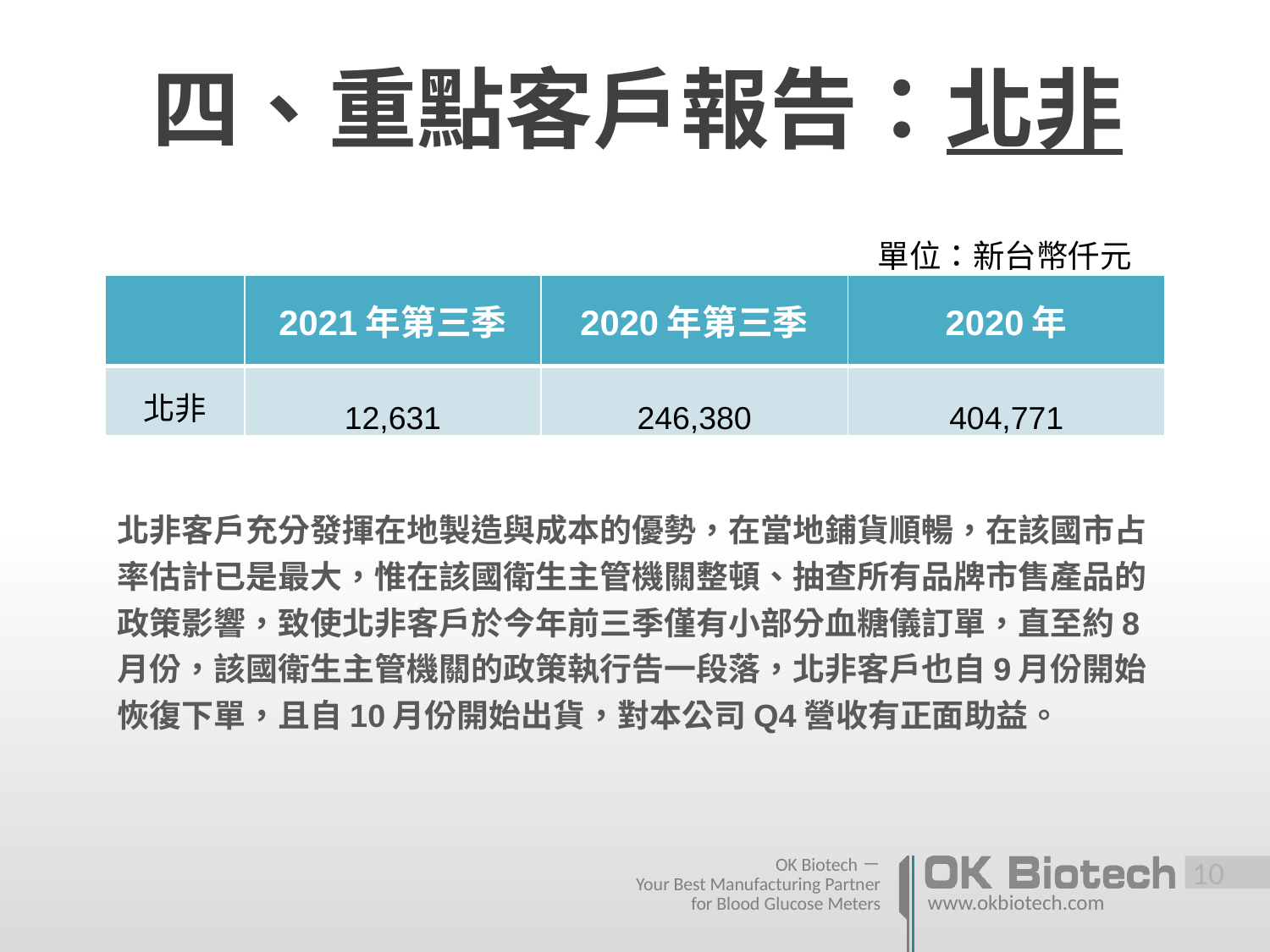

# 四、重點客戶報告：北非
單位：新台幣仟元
|  | 2021年第三季 | 2020年第三季 | 2020年 |
| --- | --- | --- | --- |
| 北非 | 12,631 | 246,380 | 404,771 |
北非客戶充分發揮在地製造與成本的優勢，在當地鋪貨順暢，在該國市占率估計已是最大，惟在該國衛生主管機關整頓、抽查所有品牌市售產品的政策影響，致使北非客戶於今年前三季僅有小部分血糖儀訂單，直至約8月份，該國衛生主管機關的政策執行告一段落，北非客戶也自9月份開始恢復下單，且自10月份開始出貨，對本公司Q4營收有正面助益。

 10